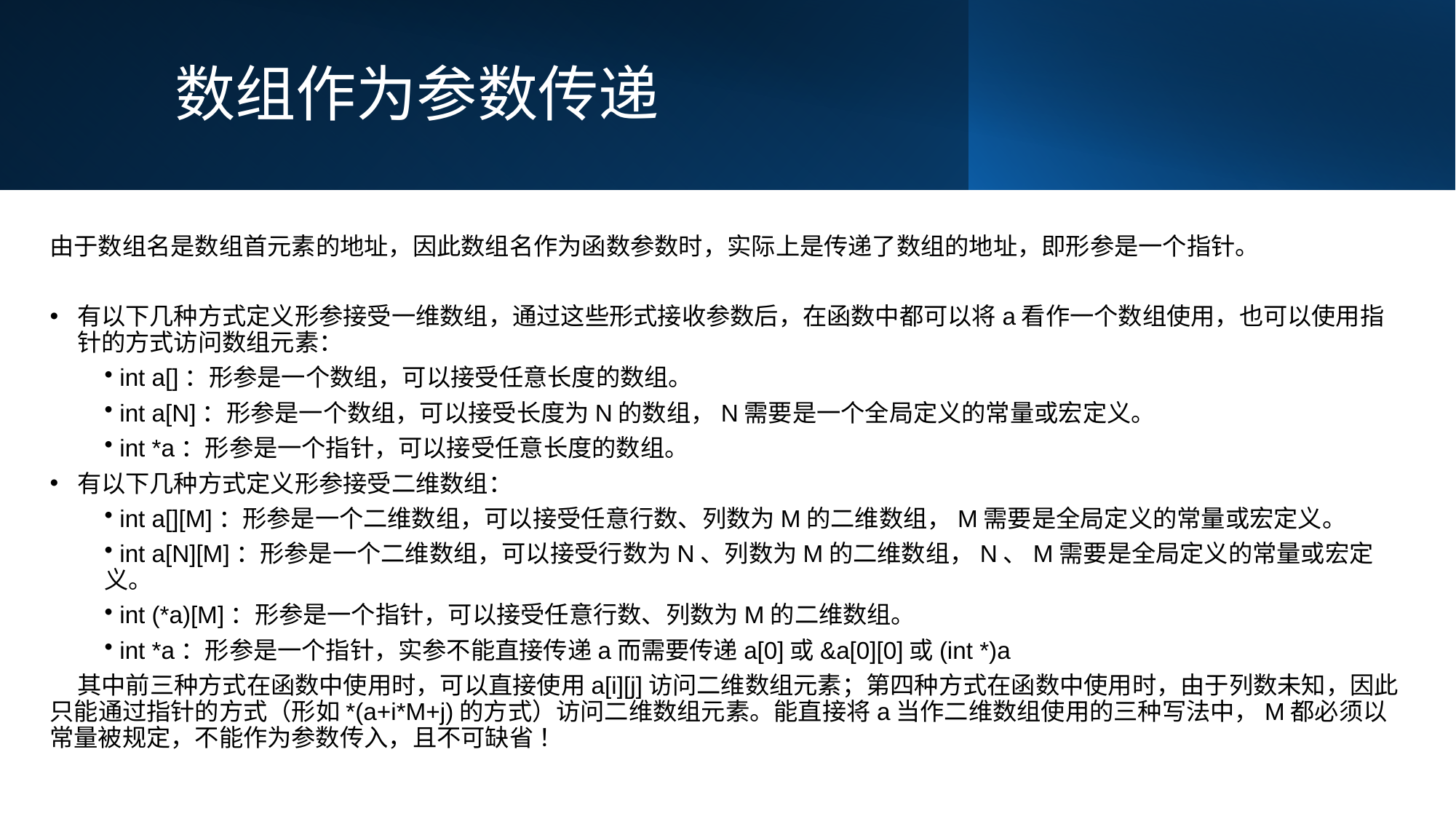

# 数组作为参数传递
由于数组名是数组首元素的地址，因此数组名作为函数参数时，实际上是传递了数组的地址，即形参是一个指针。

有以下几种方式定义形参接受一维数组，通过这些形式接收参数后，在函数中都可以将a看作一个数组使用，也可以使用指针的方式访问数组元素：
 int a[]：形参是一个数组，可以接受任意长度的数组。
 int a[N]：形参是一个数组，可以接受长度为N的数组，N需要是一个全局定义的常量或宏定义。
 int *a：形参是一个指针，可以接受任意长度的数组。
有以下几种方式定义形参接受二维数组：
 int a[][M]：形参是一个二维数组，可以接受任意行数、列数为M的二维数组，M需要是全局定义的常量或宏定义。
 int a[N][M]：形参是一个二维数组，可以接受行数为N、列数为M的二维数组，N、M需要是全局定义的常量或宏定义。
 int (*a)[M]：形参是一个指针，可以接受任意行数、列数为M的二维数组。
 int *a：形参是一个指针，实参不能直接传递a而需要传递a[0]或&a[0][0]或(int *)a
    其中前三种方式在函数中使用时，可以直接使用a[i][j]访问二维数组元素；第四种方式在函数中使用时，由于列数未知，因此只能通过指针的方式（形如*(a+i*M+j)的方式）访问二维数组元素。能直接将a当作二维数组使用的三种写法中，M都必须以常量被规定，不能作为参数传入，且不可缺省 ！